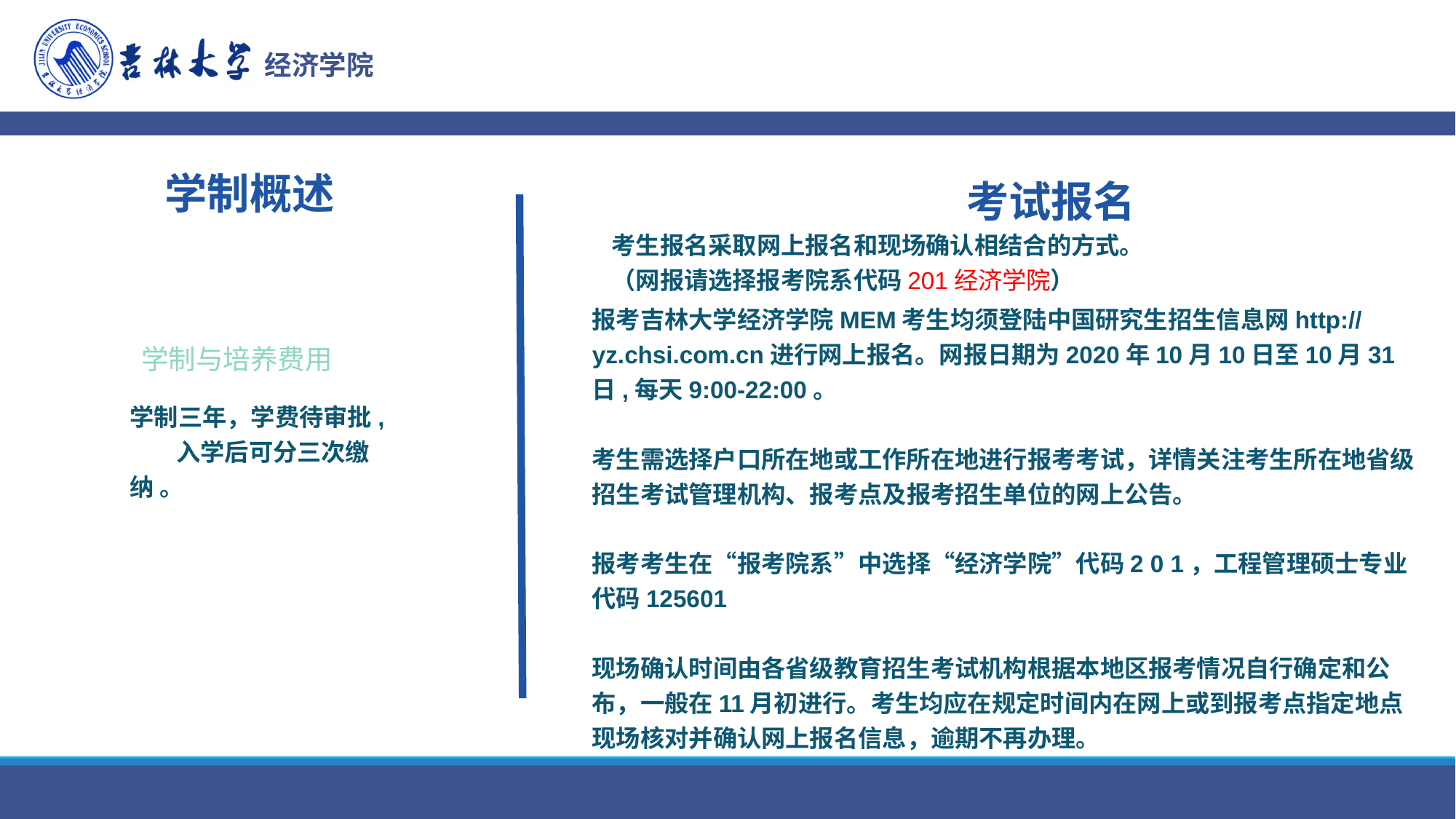

考试报名
学制概述
考生报名采取网上报名和现场确认相结合的方式。
（网报请选择报考院系代码201经济学院）
报考吉林大学经济学院MEM考生均须登陆中国研究生招生信息网http://yz.chsi.com.cn进行网上报名。网报日期为2020年10月10日至10月31日,每天9:00-22:00。

考生需选择户口所在地或工作所在地进行报考考试，详情关注考生所在地省级招生考试管理机构、报考点及报考招生单位的网上公告。

报考考生在“报考院系”中选择“经济学院”代码2 0 1，工程管理硕士专业代码125601

现场确认时间由各省级教育招生考试机构根据本地区报考情况自行确定和公布，一般在11月初进行。考生均应在规定时间内在网上或到报考点指定地点现场核对并确认网上报名信息，逾期不再办理。
学制与培养费用
学制三年，学费待审批,      入学后可分三次缴纳 。